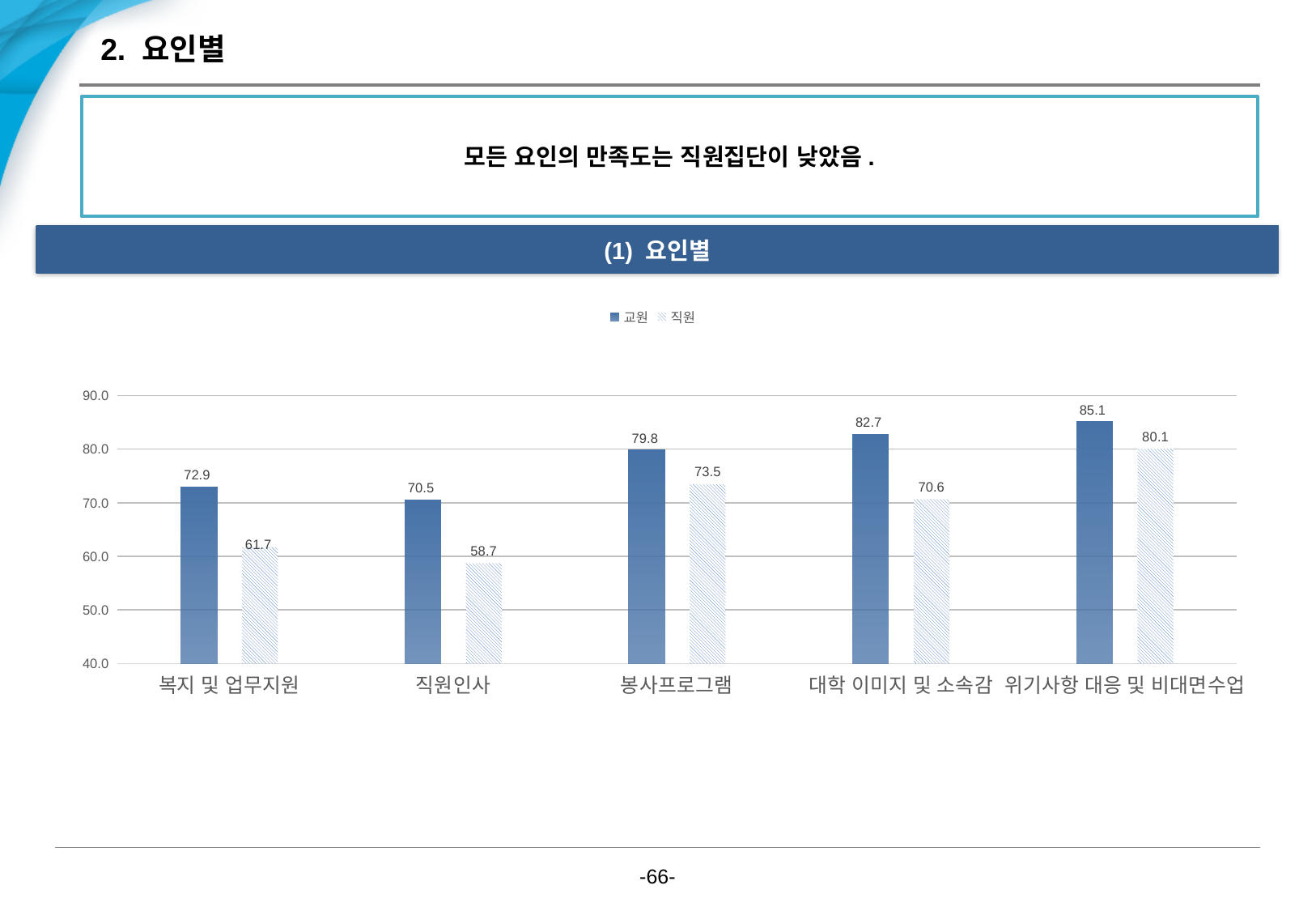

# 2. 요인별

모든 요인의 만족도는 직원집단이 낮았음.
(1) 요인별

### Chart

| Category | 교원 | 직원 |
|---|---|---|
| 복지 및 업무지원 | 72.91666666656249 | 61.73160173168832 |
| 직원인사 | 70.46874999999999 | 58.70129870142856 |
| 봉사프로그램 | 79.7916666667188 | 73.4632034632468 |
| 대학 이미지 및 소속감 | 82.6875 | 70.64935064935062 |
| 위기사항 대응 및 비대면수업 | 85.07812500000001 | 80.08658008610391 |
-66-